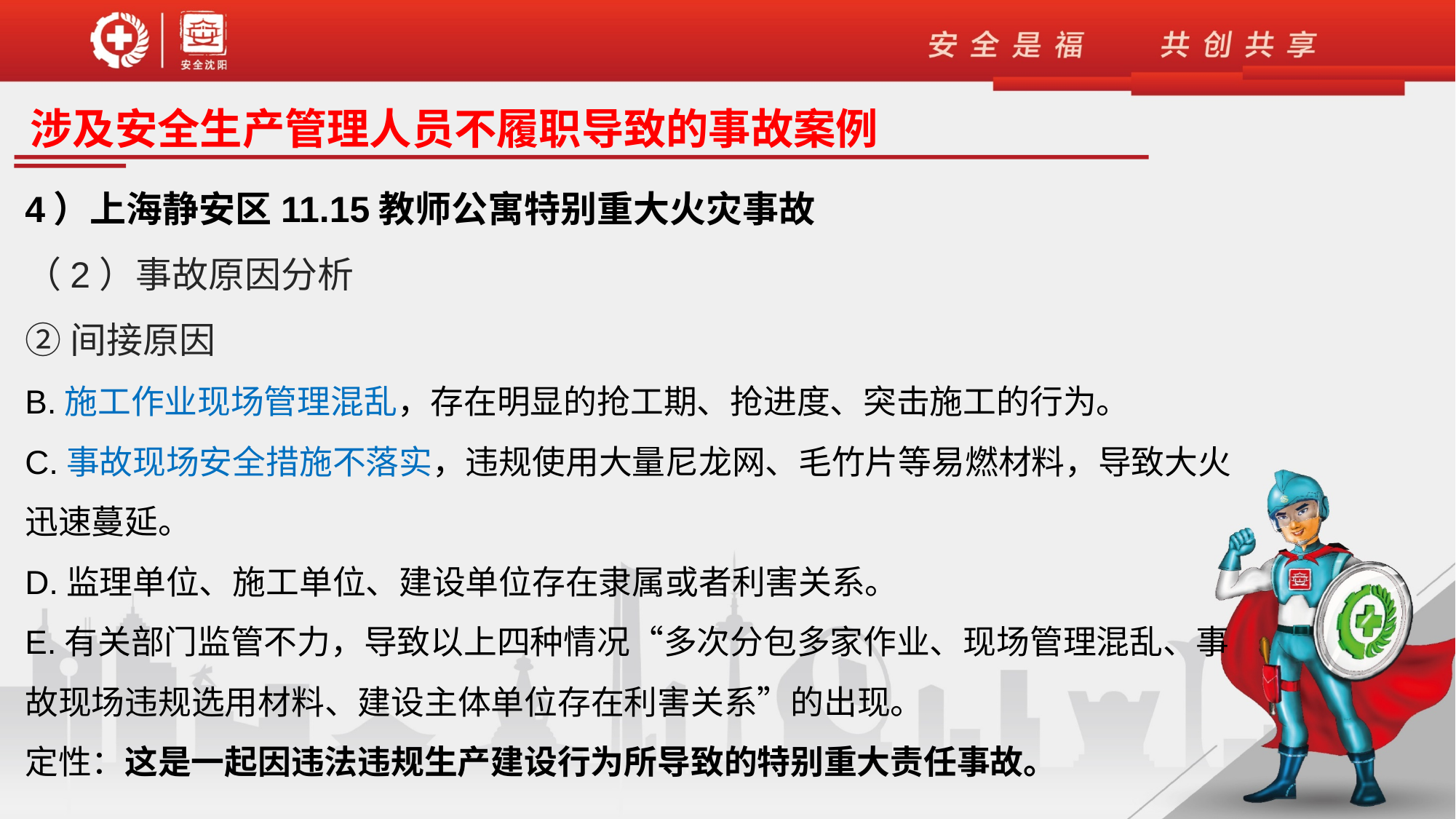

涉及安全生产管理人员不履职导致的事故案例

4）上海静安区11.15教师公寓特别重大火灾事故
（2）事故原因分析
②间接原因
B.施工作业现场管理混乱，存在明显的抢工期、抢进度、突击施工的行为。
C.事故现场安全措施不落实，违规使用大量尼龙网、毛竹片等易燃材料，导致大火迅速蔓延。
D.监理单位、施工单位、建设单位存在隶属或者利害关系。
E.有关部门监管不力，导致以上四种情况“多次分包多家作业、现场管理混乱、事故现场违规选用材料、建设主体单位存在利害关系”的出现。
定性：这是一起因违法违规生产建设行为所导致的特别重大责任事故。